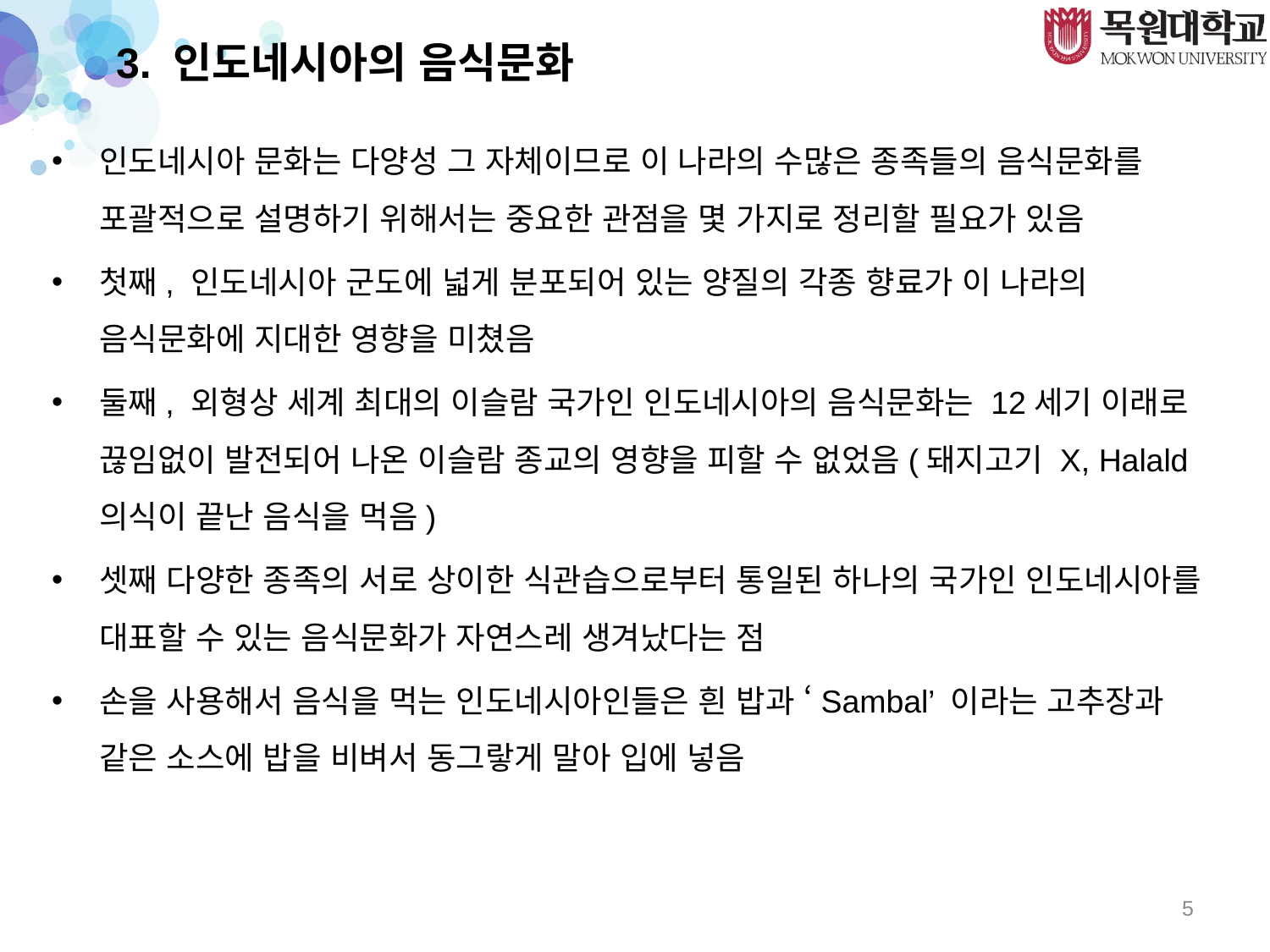

# 3. 인도네시아의 음식문화
인도네시아 문화는 다양성 그 자체이므로 이 나라의 수많은 종족들의 음식문화를 포괄적으로 설명하기 위해서는 중요한 관점을 몇 가지로 정리할 필요가 있음
첫째, 인도네시아 군도에 넓게 분포되어 있는 양질의 각종 향료가 이 나라의 음식문화에 지대한 영향을 미쳤음
둘째, 외형상 세계 최대의 이슬람 국가인 인도네시아의 음식문화는 12세기 이래로 끊임없이 발전되어 나온 이슬람 종교의 영향을 피할 수 없었음(돼지고기 X, Halald의식이 끝난 음식을 먹음)
셋째 다양한 종족의 서로 상이한 식관습으로부터 통일된 하나의 국가인 인도네시아를 대표할 수 있는 음식문화가 자연스레 생겨났다는 점
손을 사용해서 음식을 먹는 인도네시아인들은 흰 밥과 ‘Sambal’ 이라는 고추장과 같은 소스에 밥을 비벼서 동그랗게 말아 입에 넣음

5